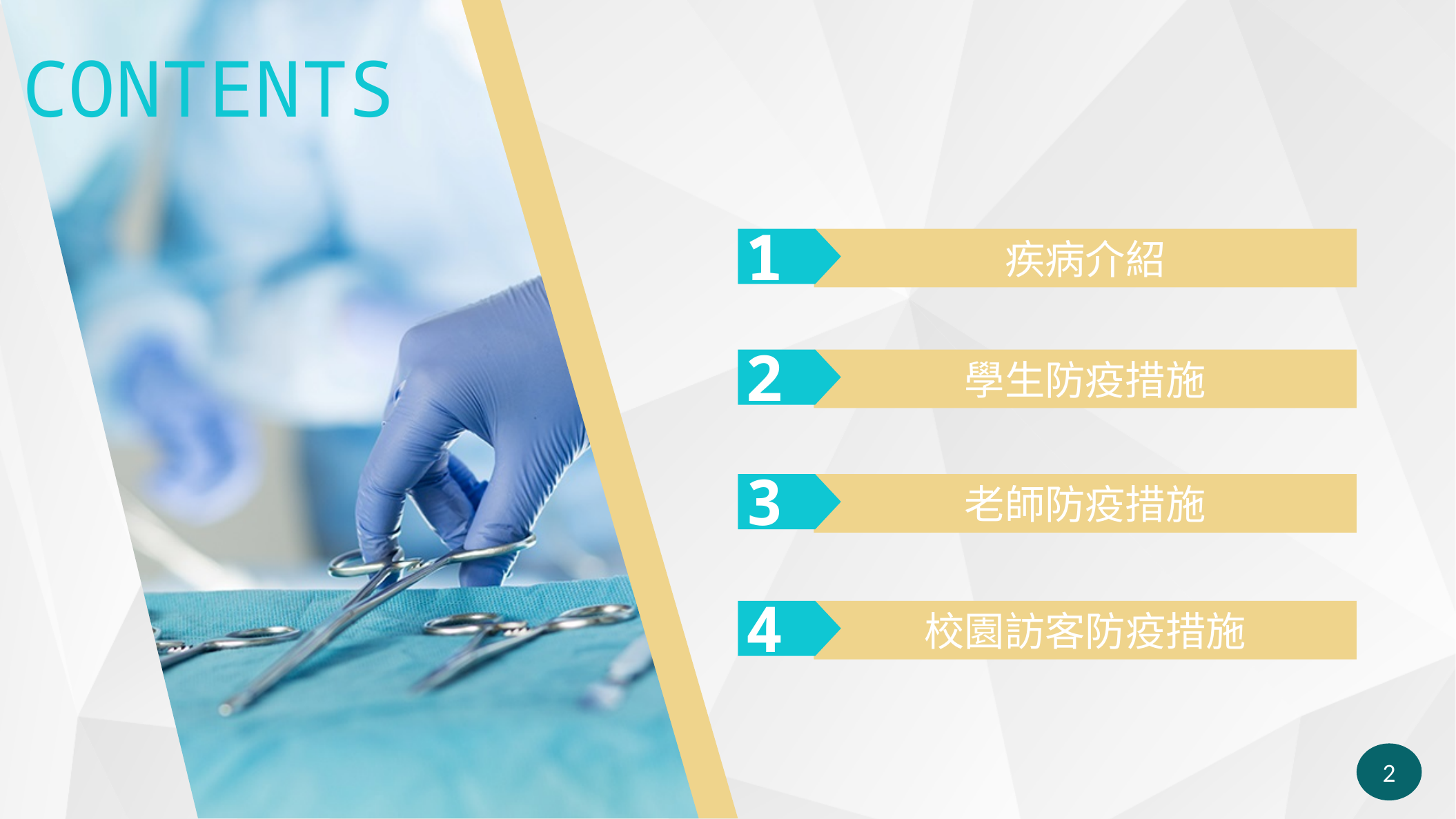

CONTENTS
1

疾病介紹
2

學生防疫措施
3

老師防疫措施
4

校園訪客防疫措施
2